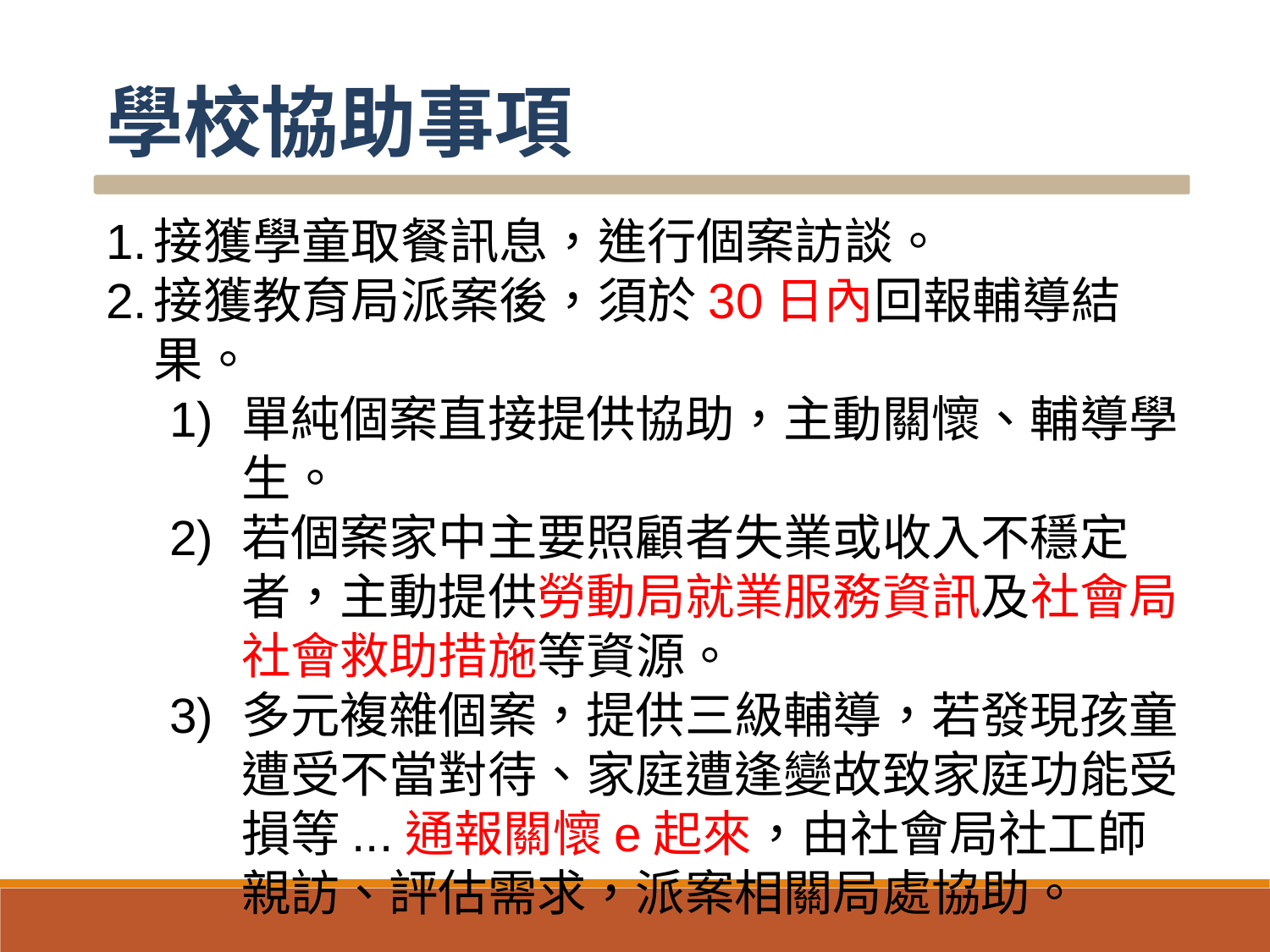

學校協助事項
接獲學童取餐訊息，進行個案訪談。
接獲教育局派案後，須於30日內回報輔導結果。
單純個案直接提供協助，主動關懷、輔導學生。
若個案家中主要照顧者失業或收入不穩定者，主動提供勞動局就業服務資訊及社會局社會救助措施等資源。
多元複雜個案，提供三級輔導，若發現孩童遭受不當對待、家庭遭逢變故致家庭功能受損等...通報關懷e起來，由社會局社工師親訪、評估需求，派案相關局處協助。